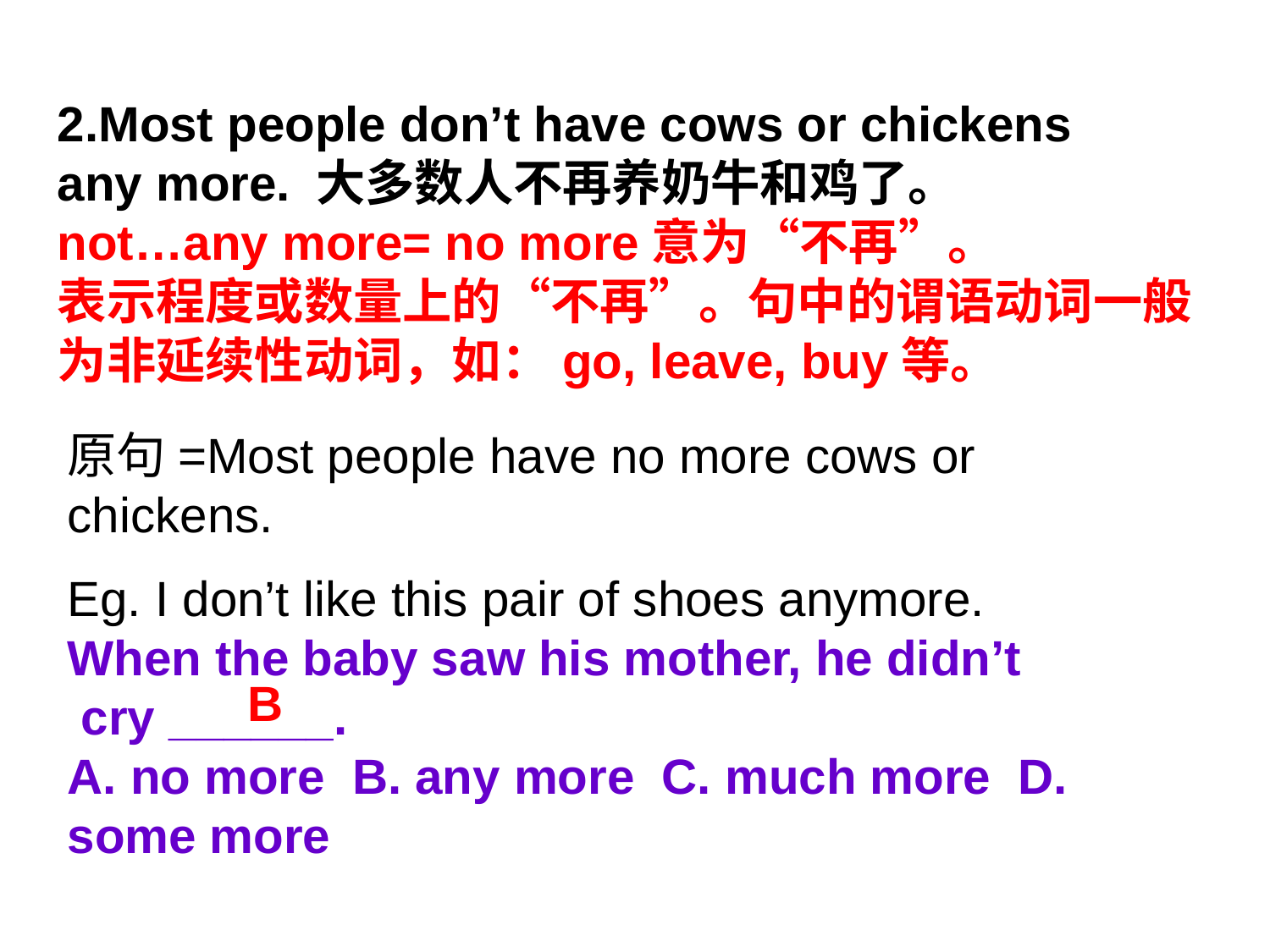

2.Most people don’t have cows or chickens
any more. 大多数人不再养奶牛和鸡了。
not…any more= no more意为“不再”。
表示程度或数量上的“不再”。句中的谓语动词一般为非延续性动词，如：go, leave, buy等。
原句=Most people have no more cows or chickens.
Eg. I don’t like this pair of shoes anymore.
When the baby saw his mother, he didn’t
 cry ______.
A. no more  B. any more  C. much more  D. some more
B